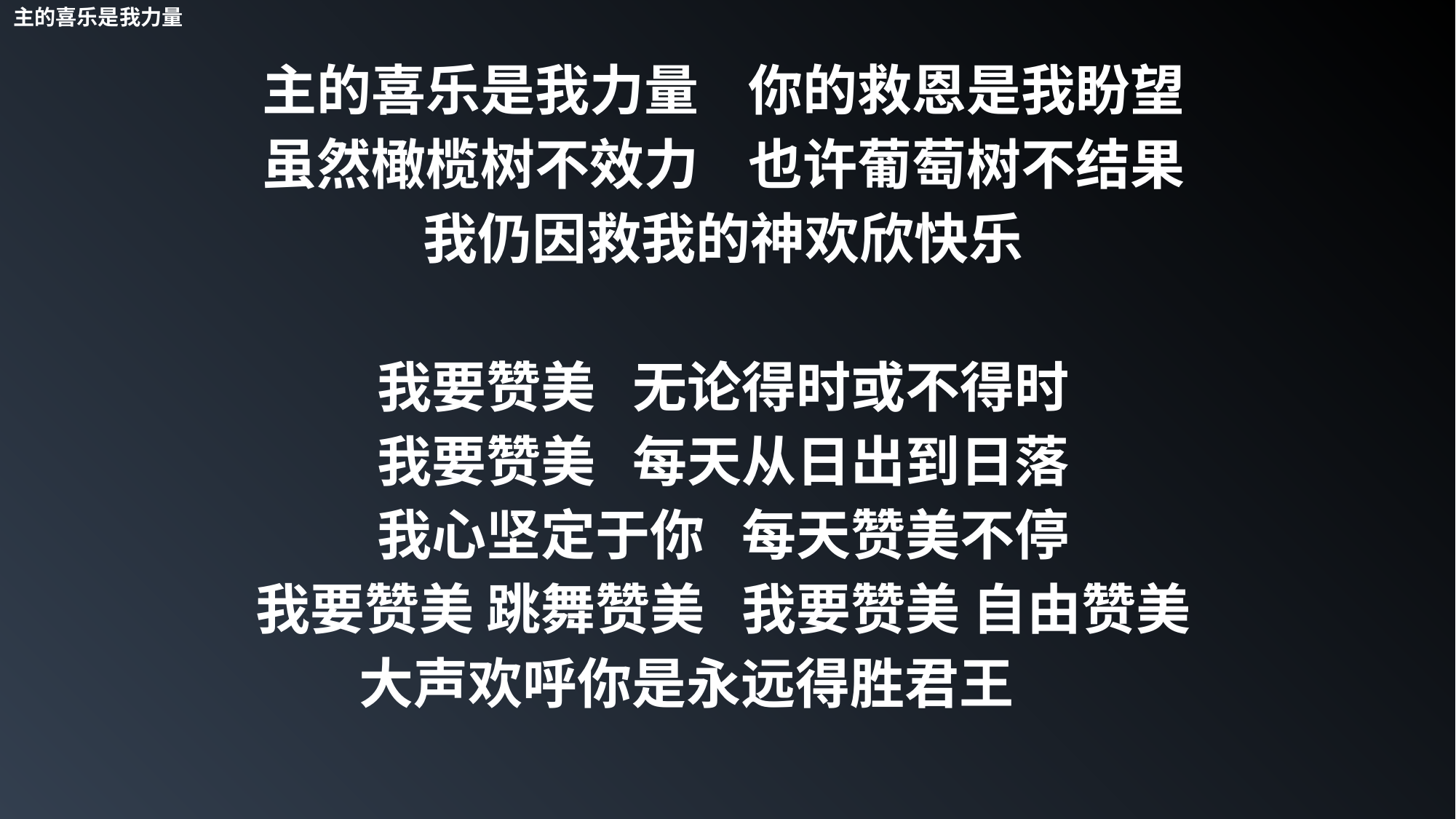

主的喜乐是我力量
主的喜乐是我力量    你的救恩是我盼望
虽然橄榄树不效力    也许葡萄树不结果
我仍因救我的神欢欣快乐

我要赞美   无论得时或不得时
我要赞美   每天从日出到日落
我心坚定于你   每天赞美不停
我要赞美 跳舞赞美   我要赞美 自由赞美
大声欢呼你是永远得胜君王